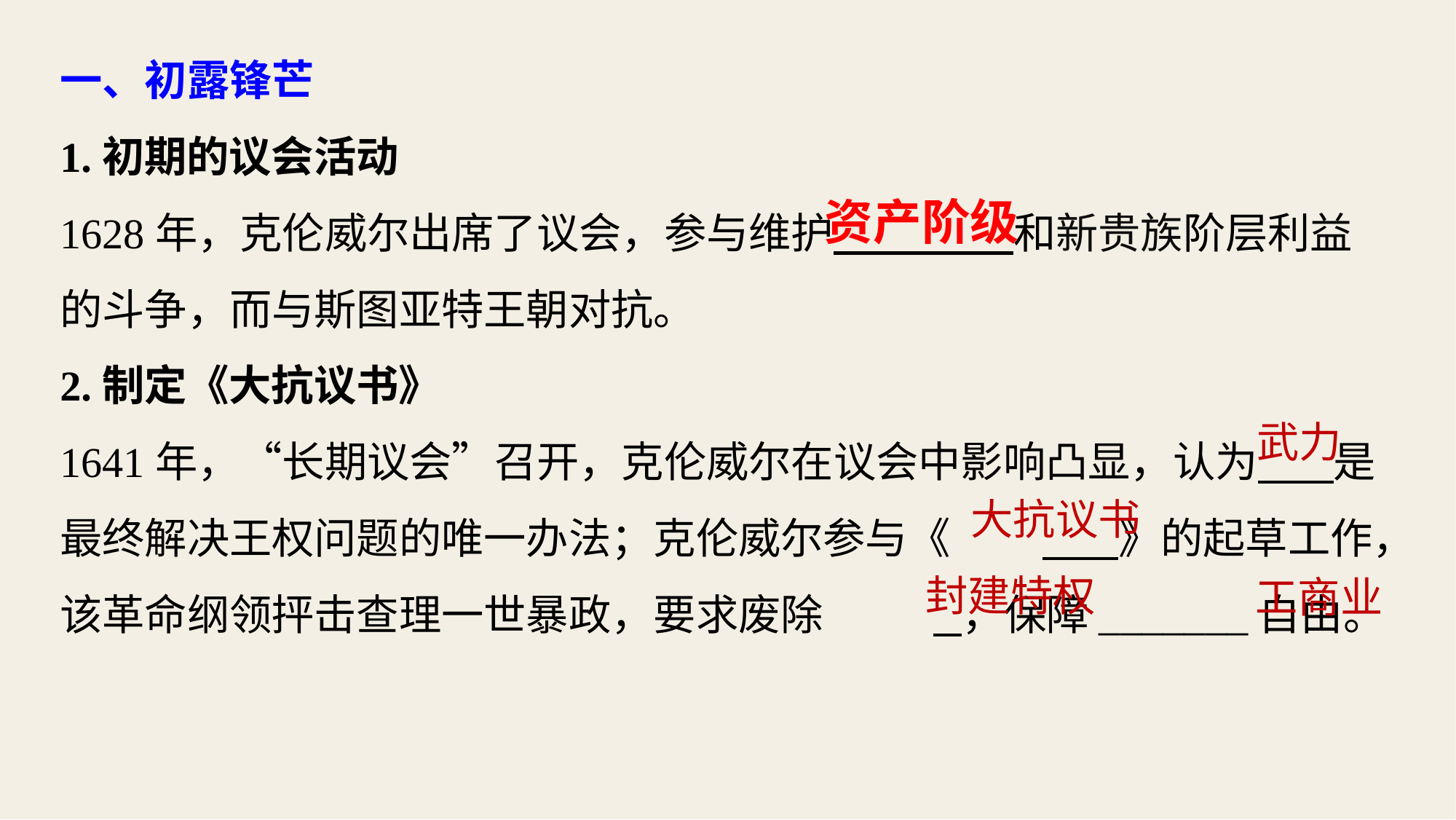

一、初露锋芒
1.初期的议会活动
1628年，克伦威尔出席了议会，参与维护                   和新贵族阶层利益的斗争，而与斯图亚特王朝对抗。
2.制定《大抗议书》
1641年，“长期议会”召开，克伦威尔在议会中影响凸显，认为        是最终解决王权问题的唯一办法；克伦威尔参与《	        》的起草工作，该革命纲领抨击查理一世暴政，要求废除		   ，保障_______自由。
资产阶级
武力
大抗议书
封建特权
工商业